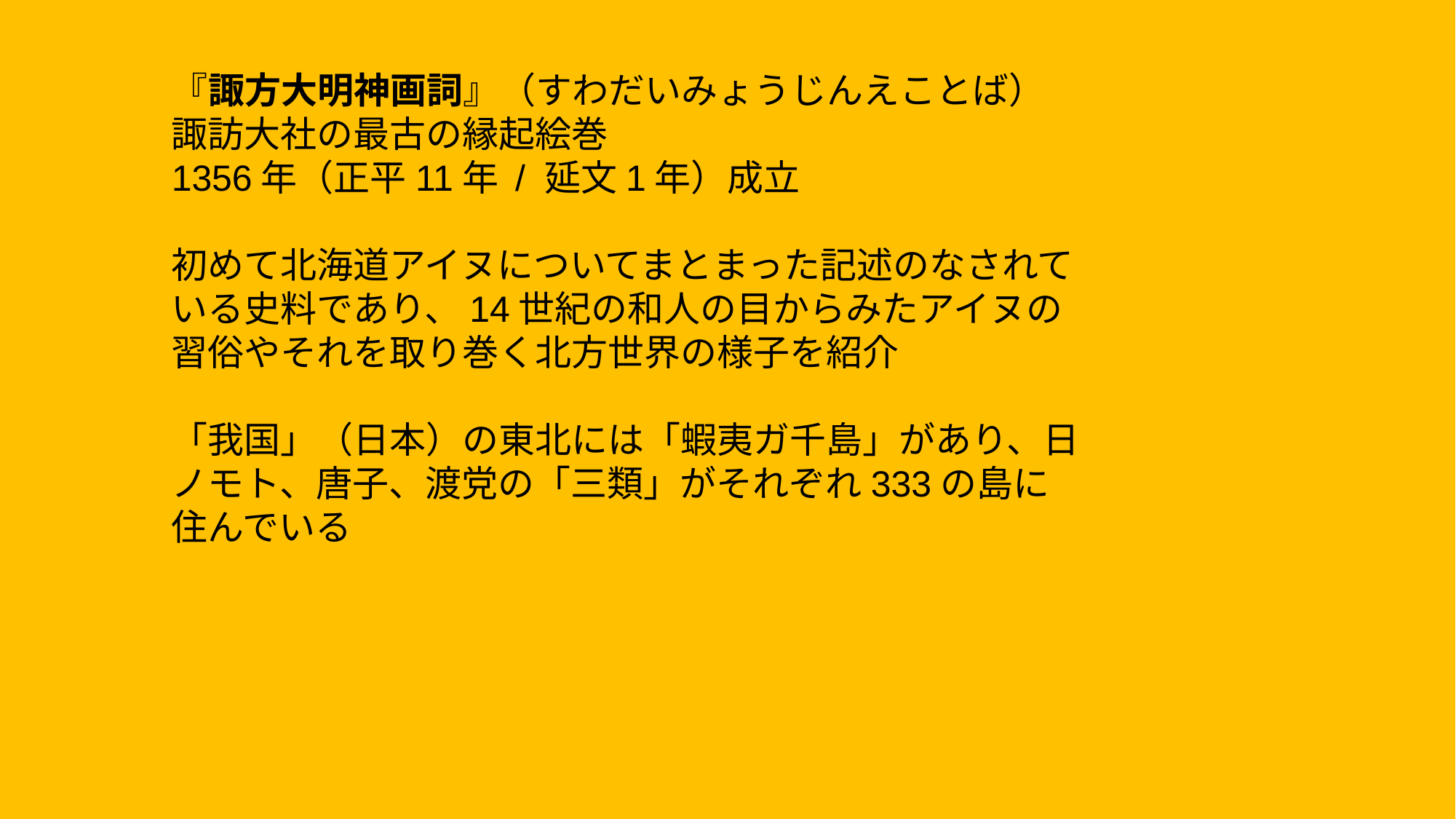

『諏方大明神画詞』（すわだいみょうじんえことば）諏訪大社の最古の縁起絵巻
1356年（正平11年 / 延文1年）成立

初めて北海道アイヌについてまとまった記述のなされている史料であり、14世紀の和人の目からみたアイヌの習俗やそれを取り巻く北方世界の様子を紹介

「我国」（日本）の東北には「蝦夷ガ千島」があり、日ノモト、唐子、渡党の「三類」がそれぞれ333の島に住んでいる